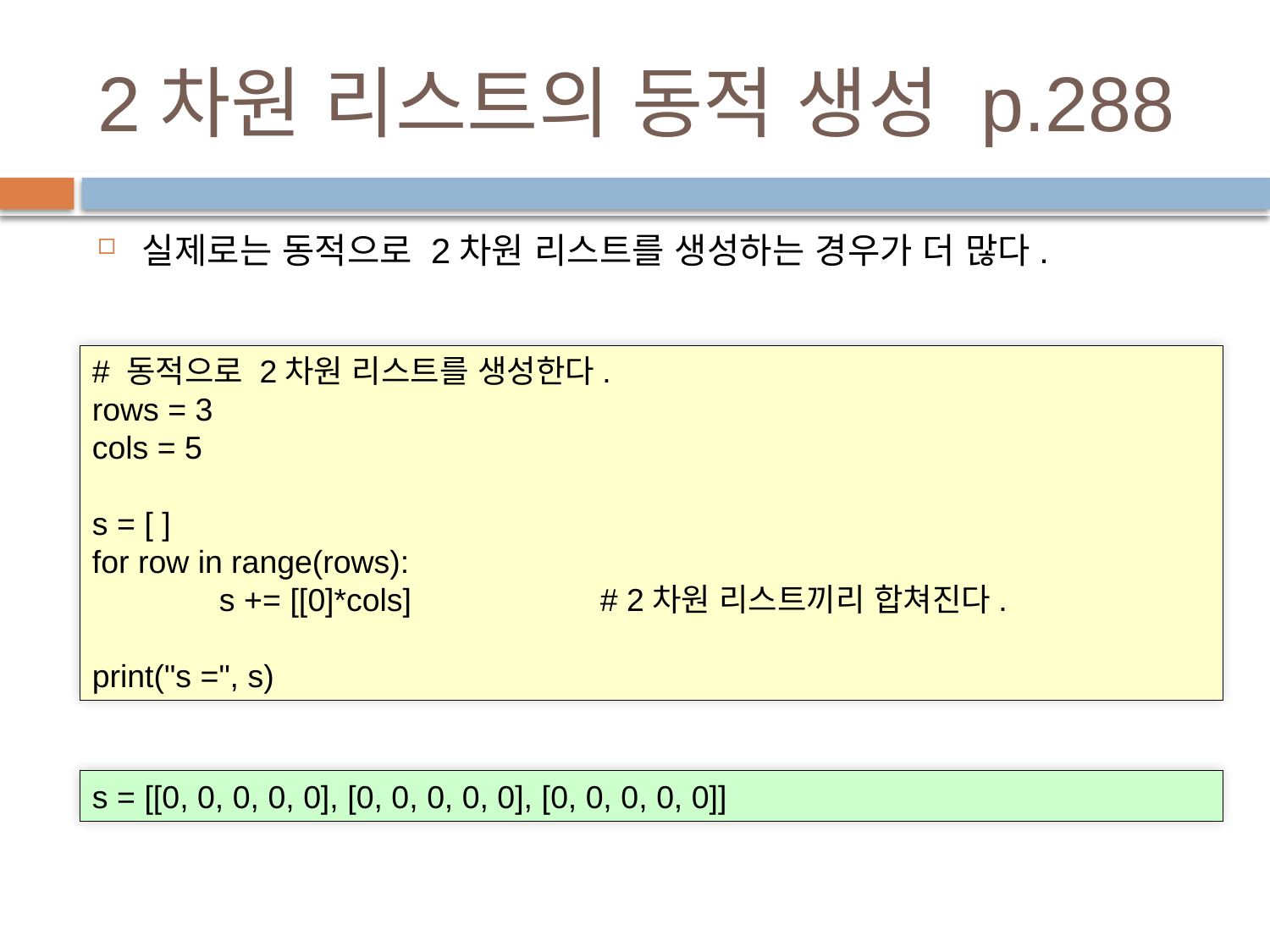

# 2차원 리스트의 동적 생성 p.288
실제로는 동적으로 2차원 리스트를 생성하는 경우가 더 많다.
# 동적으로 2차원 리스트를 생성한다.
rows = 3
cols = 5

s = [ ]
for row in range(rows):
	s += [[0]*cols]		# 2차원 리스트끼리 합쳐진다.

print("s =", s)
s = [[0, 0, 0, 0, 0], [0, 0, 0, 0, 0], [0, 0, 0, 0, 0]]